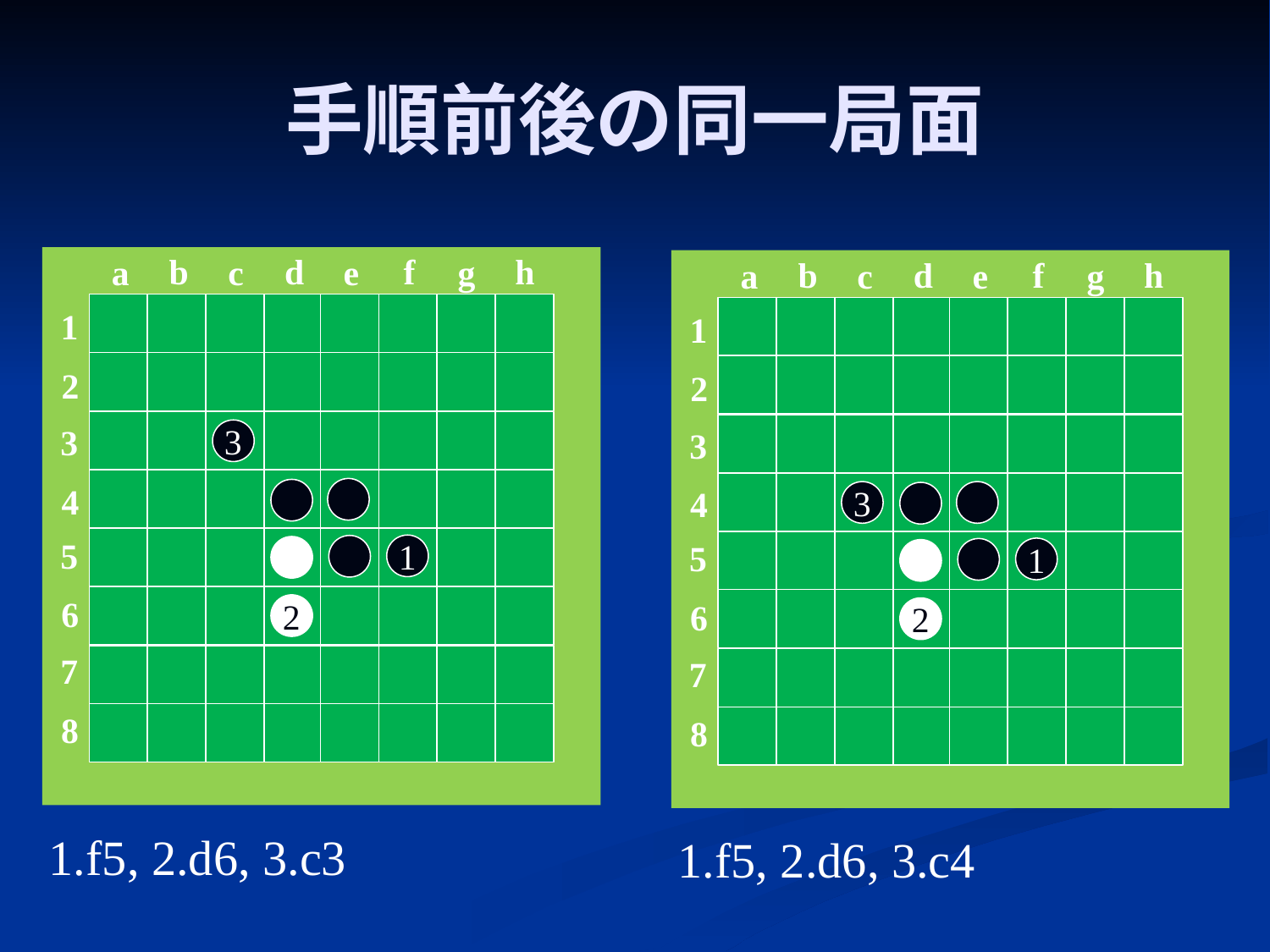

# 手順前後の同一局面
d
h
b
f
c
g
a
e

1
2
3
4

5
1

6
2
7
8
d
h
b
f
c
g
a
e

1
2
3
4

5
1

6
2
7
8
3
3
1.f5, 2.d6, 3.c3
1.f5, 2.d6, 3.c4